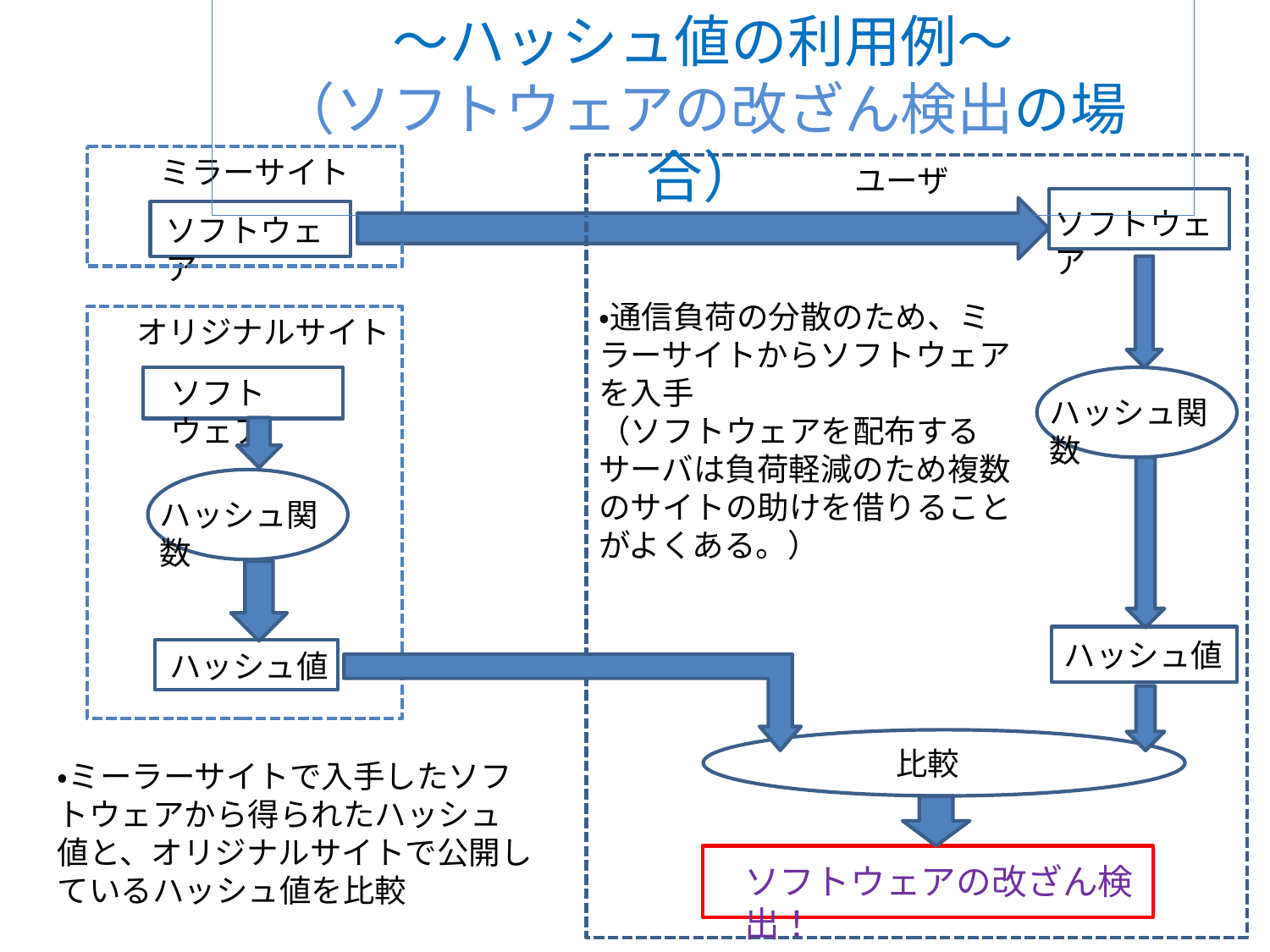

～ハッシュ値の利用例～
（ソフトウェアの改ざん検出の場合）

ミラーサイト

ユーザ

ソフトウェア

ソフトウェア

・通信負荷の分散のため、ミラーサイトからソフトウェアを入手
（ソフトウェアを配布するサーバは負荷軽減のため複数のサイトの助けを借りることがよくある。）

オリジナルサイト

ソフトウェア

ハッシュ関数

ハッシュ関数

ハッシュ値

ハッシュ値

比較
・ミーラーサイトで入手したソフトウェアから得られたハッシュ値と、オリジナルサイトで公開しているハッシュ値を比較

ソフトウェアの改ざん検出！